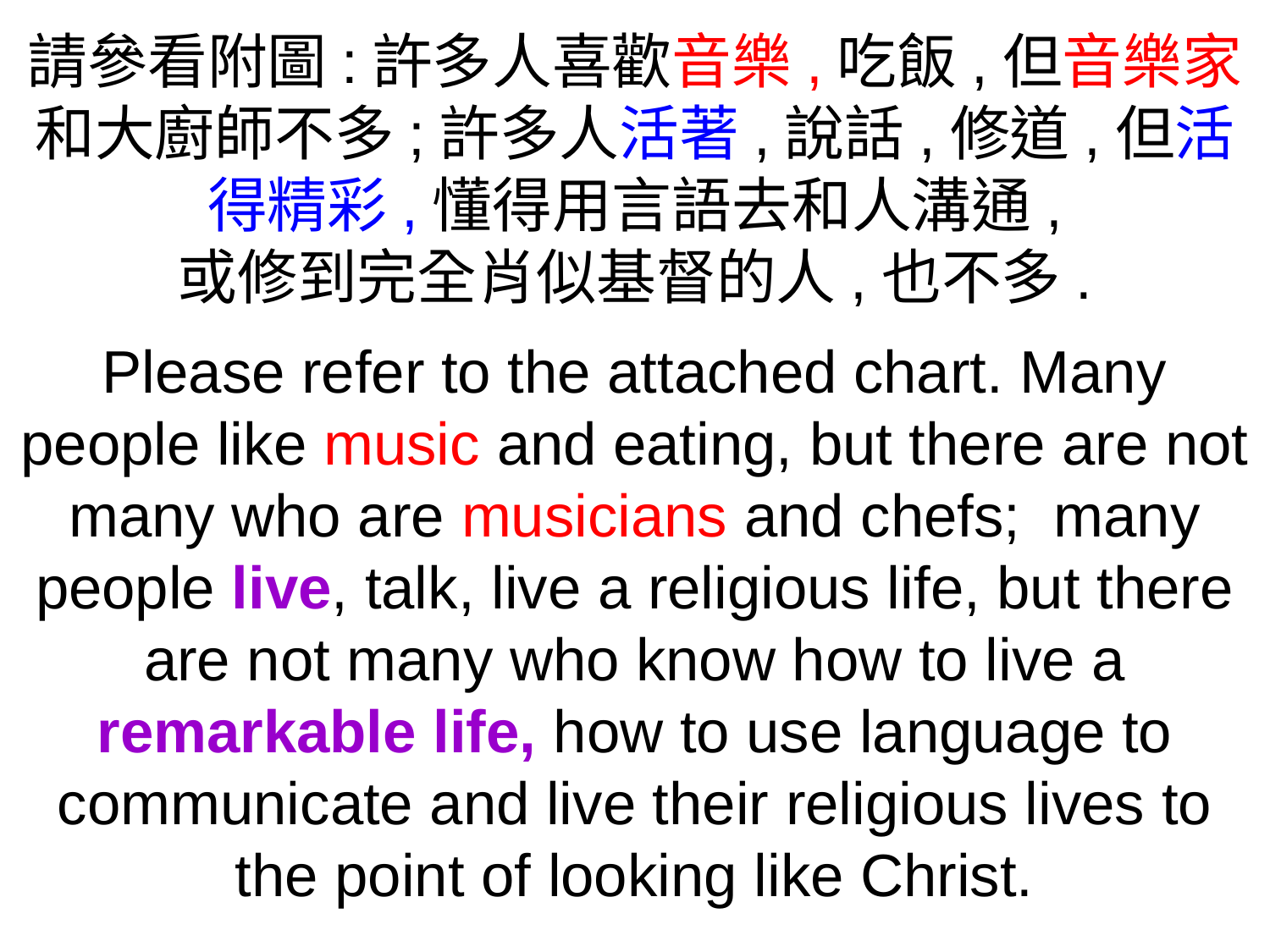

請參看附圖:許多人喜歡音樂,吃飯,但音樂家和大廚師不多;許多人活著,說話,修道,但活得精彩,懂得用言語去和人溝通,
或修到完全肖似基督的人,也不多.
Please refer to the attached chart. Many people like music and eating, but there are not many who are musicians and chefs;  many people live, talk, live a religious life, but there are not many who know how to live a remarkable life, how to use language to communicate and live their religious lives to the point of looking like Christ.